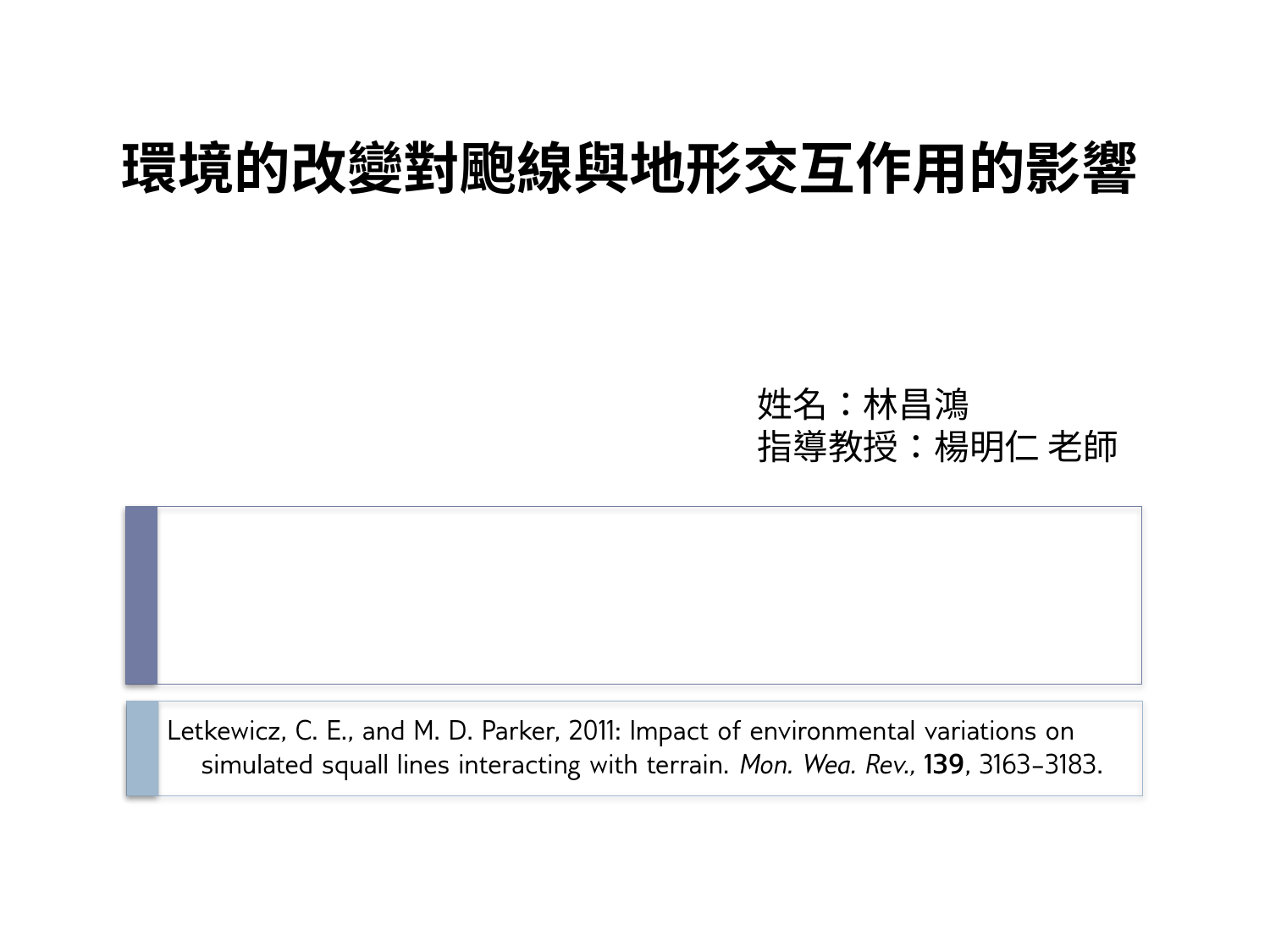

# 環境的改變對颮線與地形交互作用的影響
姓名：林昌鴻
指導教授：楊明仁 老師
Letkewicz, C. E., and M. D. Parker, 2011: Impact of environmental variations on
    simulated squall lines interacting with terrain. Mon. Wea. Rev., 139, 3163–3183.